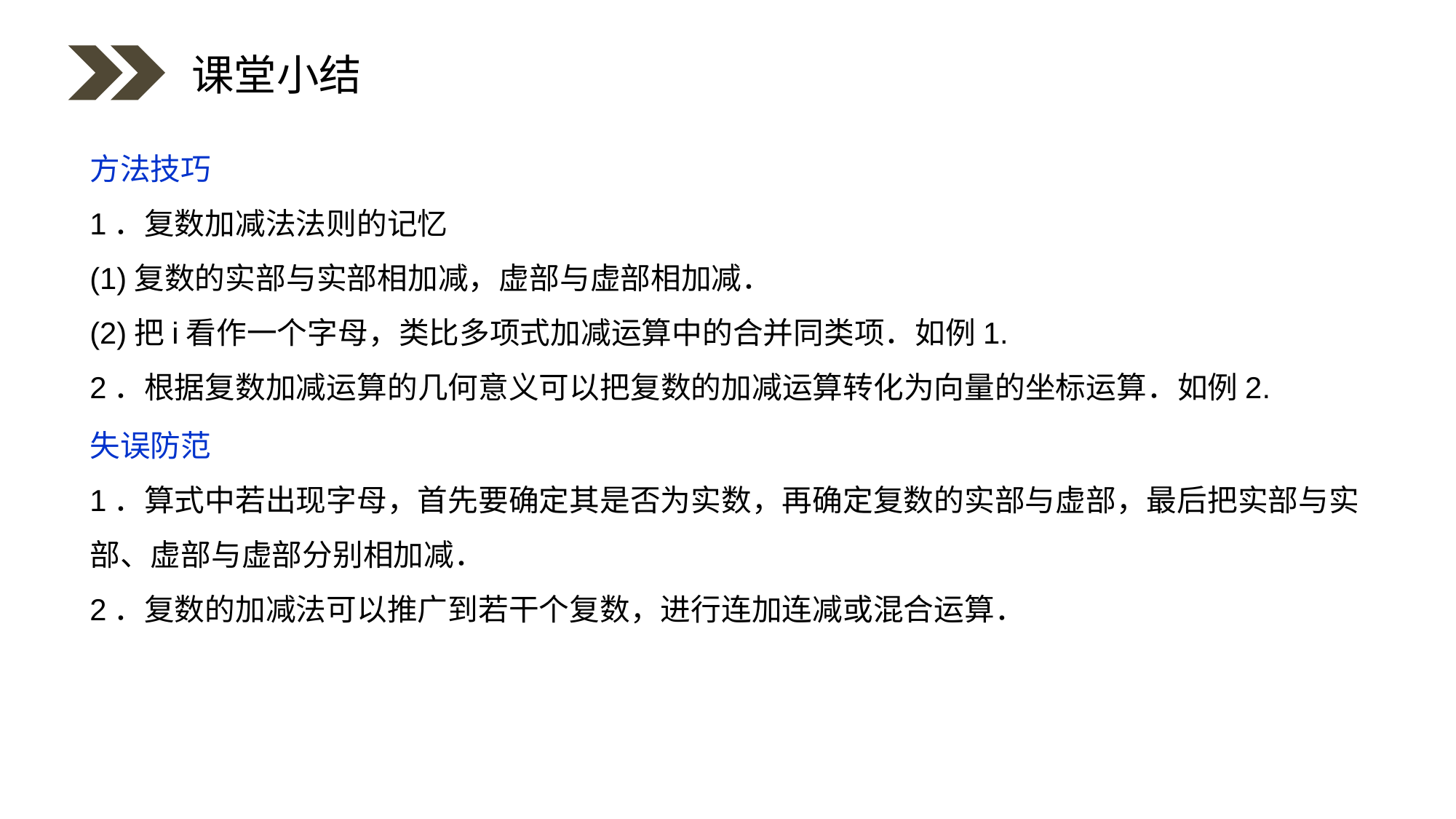

课堂小结
方法技巧
1．复数加减法法则的记忆
(1)复数的实部与实部相加减，虚部与虚部相加减．
(2)把i看作一个字母，类比多项式加减运算中的合并同类项．如例1.
2．根据复数加减运算的几何意义可以把复数的加减运算转化为向量的坐标运算．如例2.
失误防范
1．算式中若出现字母，首先要确定其是否为实数，再确定复数的实部与虚部，最后把实部与实部、虚部与虚部分别相加减．
2．复数的加减法可以推广到若干个复数，进行连加连减或混合运算．